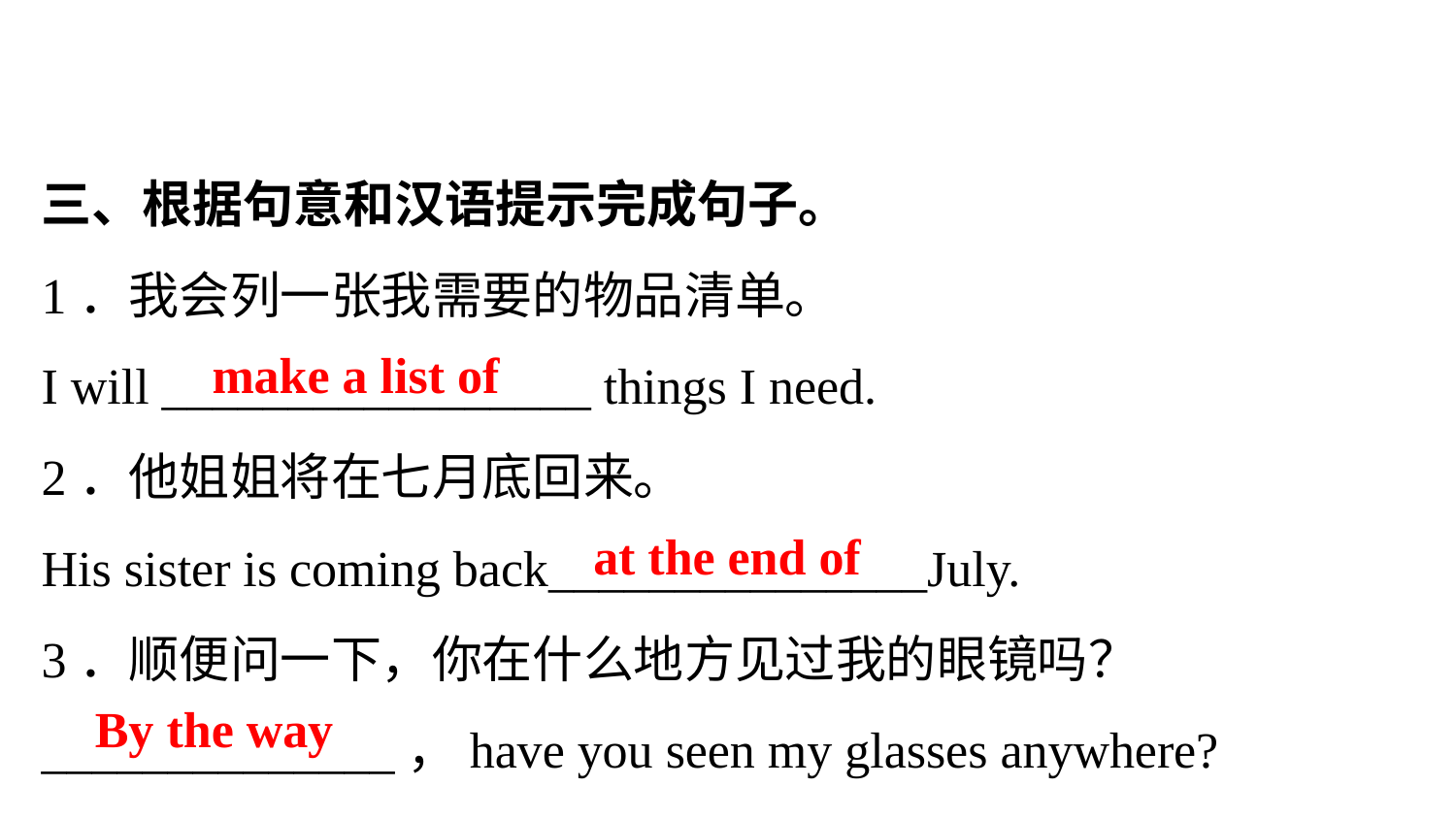

三、根据句意和汉语提示完成句子。
1．我会列一张我需要的物品清单。
I will _________________ things I need.
2．他姐姐将在七月底回来。
His sister is coming back_______________July.
3．顺便问一下，你在什么地方见过我的眼镜吗？
______________，have you seen my glasses anywhere?

make a list of
at the end of
By the way